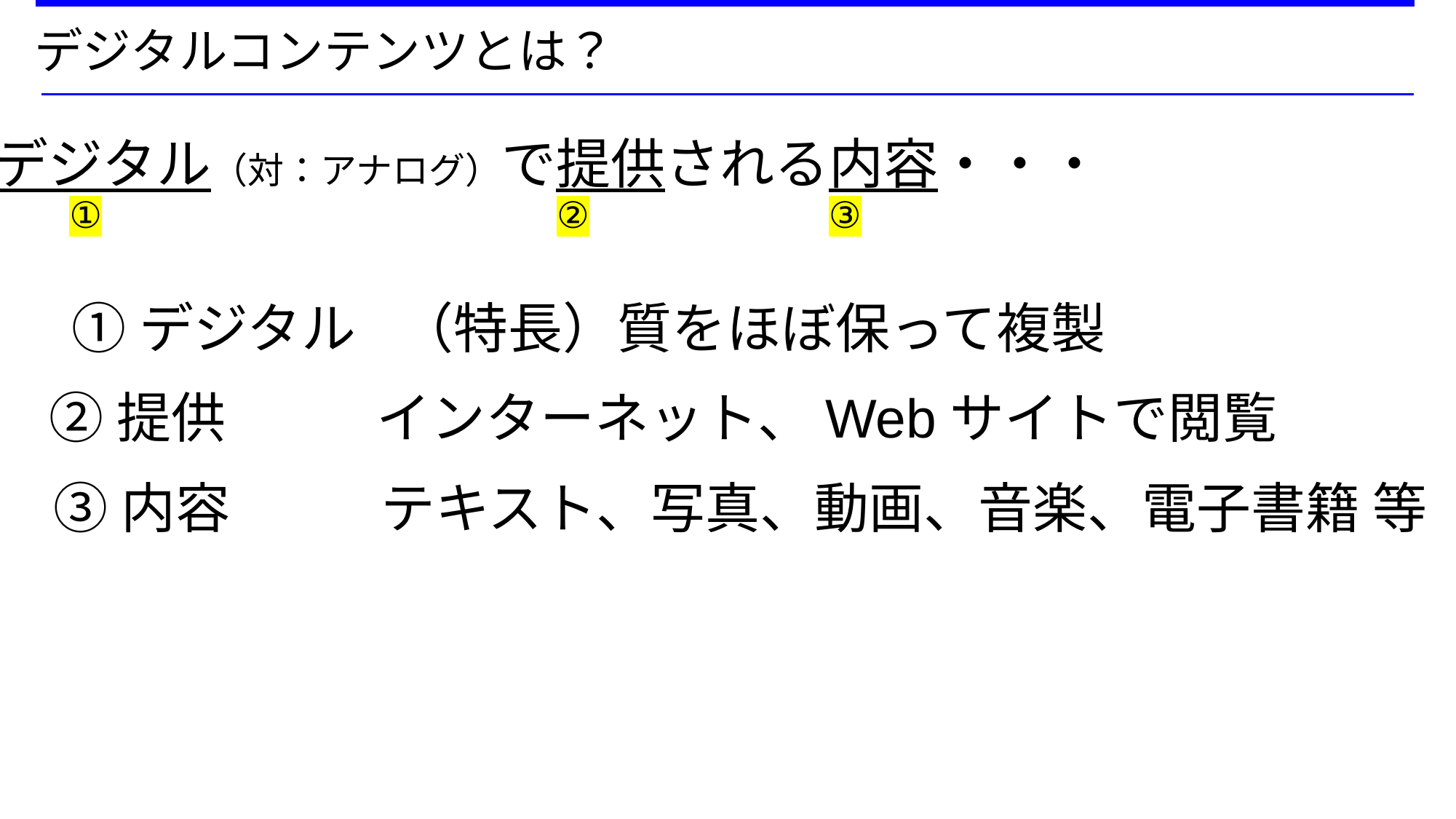

デジタルコンテンツとは？
デジタル（対：アナログ）で提供される内容・・・
①
②
③
①デジタル	（特長）質をほぼ保って複製
②提供		インターネット、Webサイトで閲覧
③内容		テキスト、写真、動画、音楽、電子書籍 等